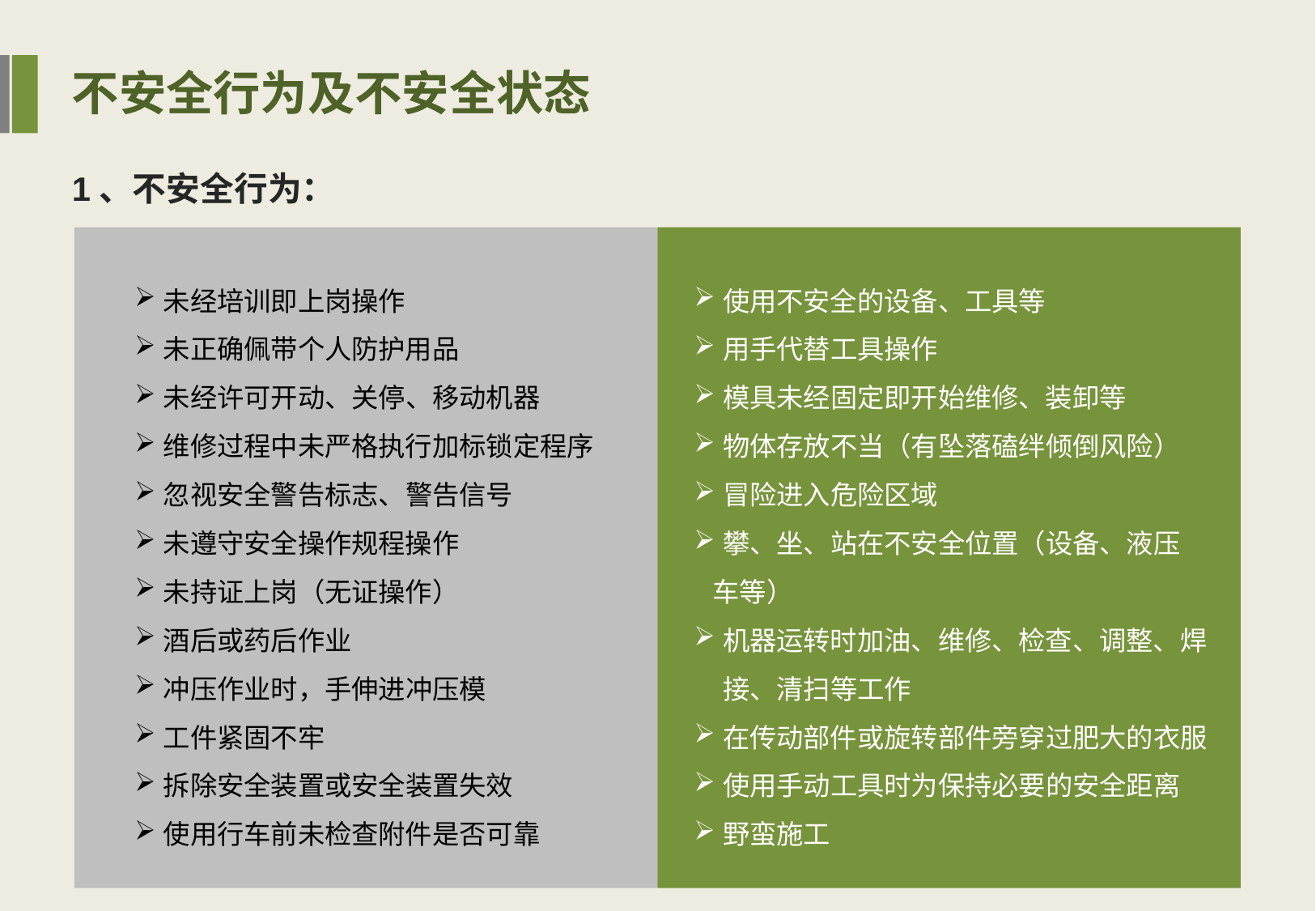

不安全行为及不安全状态
1、不安全行为：

未经培训即上岗操作
未正确佩带个人防护用品
未经许可开动、关停、移动机器
维修过程中未严格执行加标锁定程序
忽视安全警告标志、警告信号
未遵守安全操作规程操作
未持证上岗（无证操作）
酒后或药后作业
冲压作业时，手伸进冲压模
工件紧固不牢
拆除安全装置或安全装置失效
使用行车前未检查附件是否可靠
使用不安全的设备、工具等
用手代替工具操作
模具未经固定即开始维修、装卸等
物体存放不当（有坠落磕绊倾倒风险）
冒险进入危险区域
攀、坐、站在不安全位置（设备、液压
  车等）
机器运转时加油、维修、检查、调整、焊接、清扫等工作
在传动部件或旋转部件旁穿过肥大的衣服
使用手动工具时为保持必要的安全距离
野蛮施工